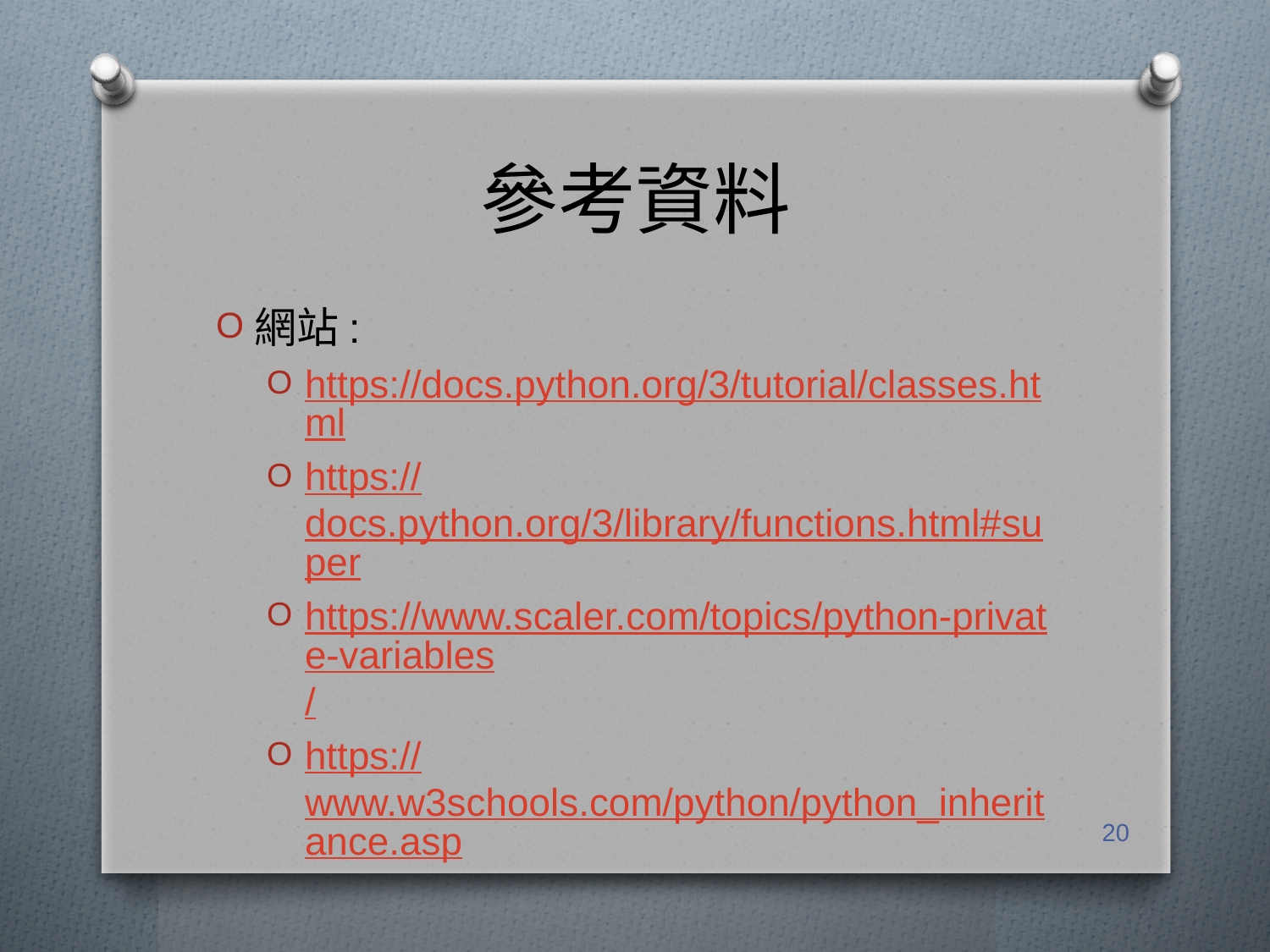

# 參考資料
網站:
https://docs.python.org/3/tutorial/classes.html
https://docs.python.org/3/library/functions.html#super
https://www.scaler.com/topics/python-private-variables/
https://www.w3schools.com/python/python_inheritance.asp
20